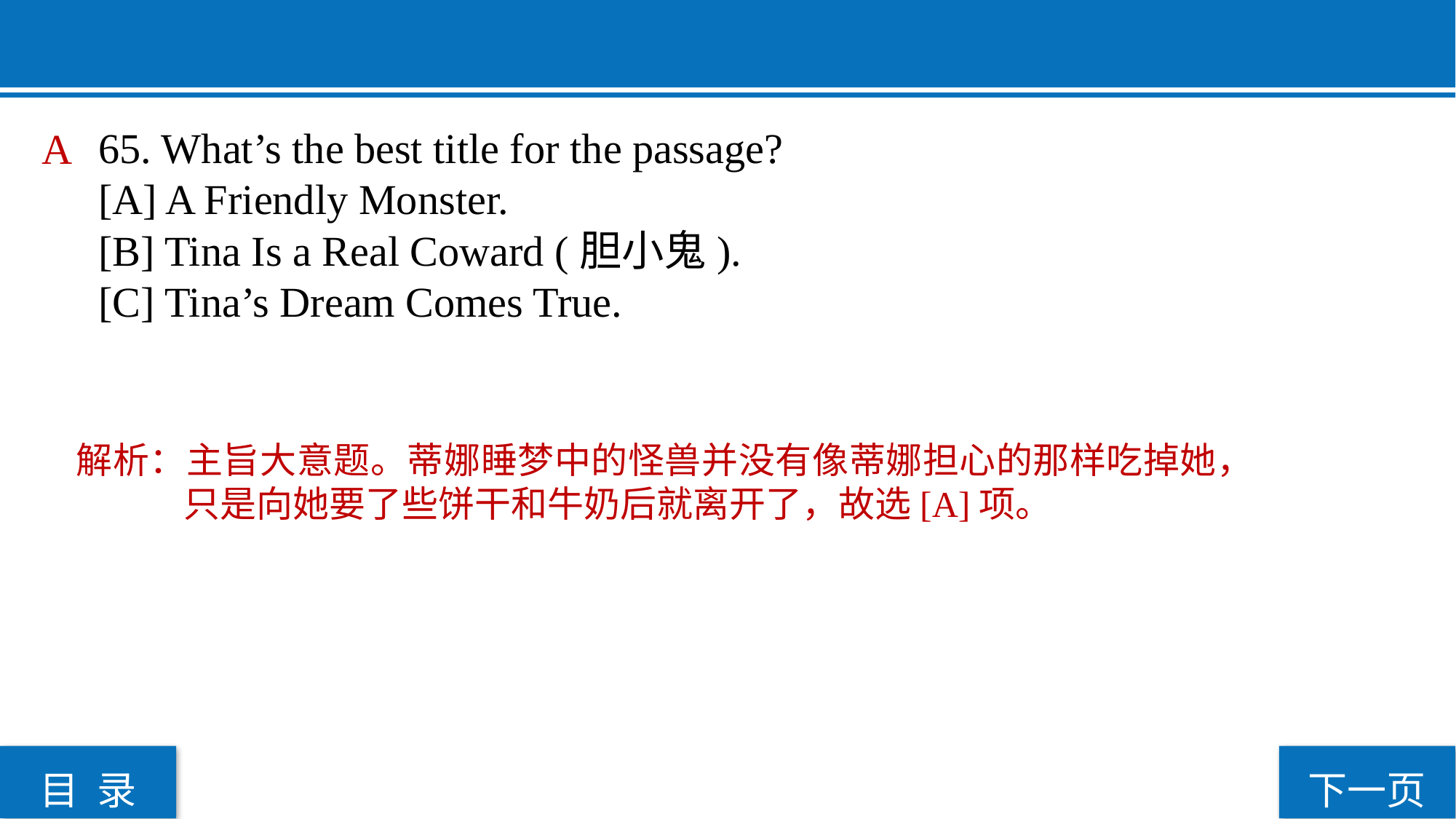

A
65. What’s the best title for the passage?
[A] A Friendly Monster.
[B] Tina Is a Real Coward (胆小鬼).
[C] Tina’s Dream Comes True.
解析：主旨大意题。蒂娜睡梦中的怪兽并没有像蒂娜担心的那样吃掉她，只是向她要了些饼干和牛奶后就离开了，故选[A]项。